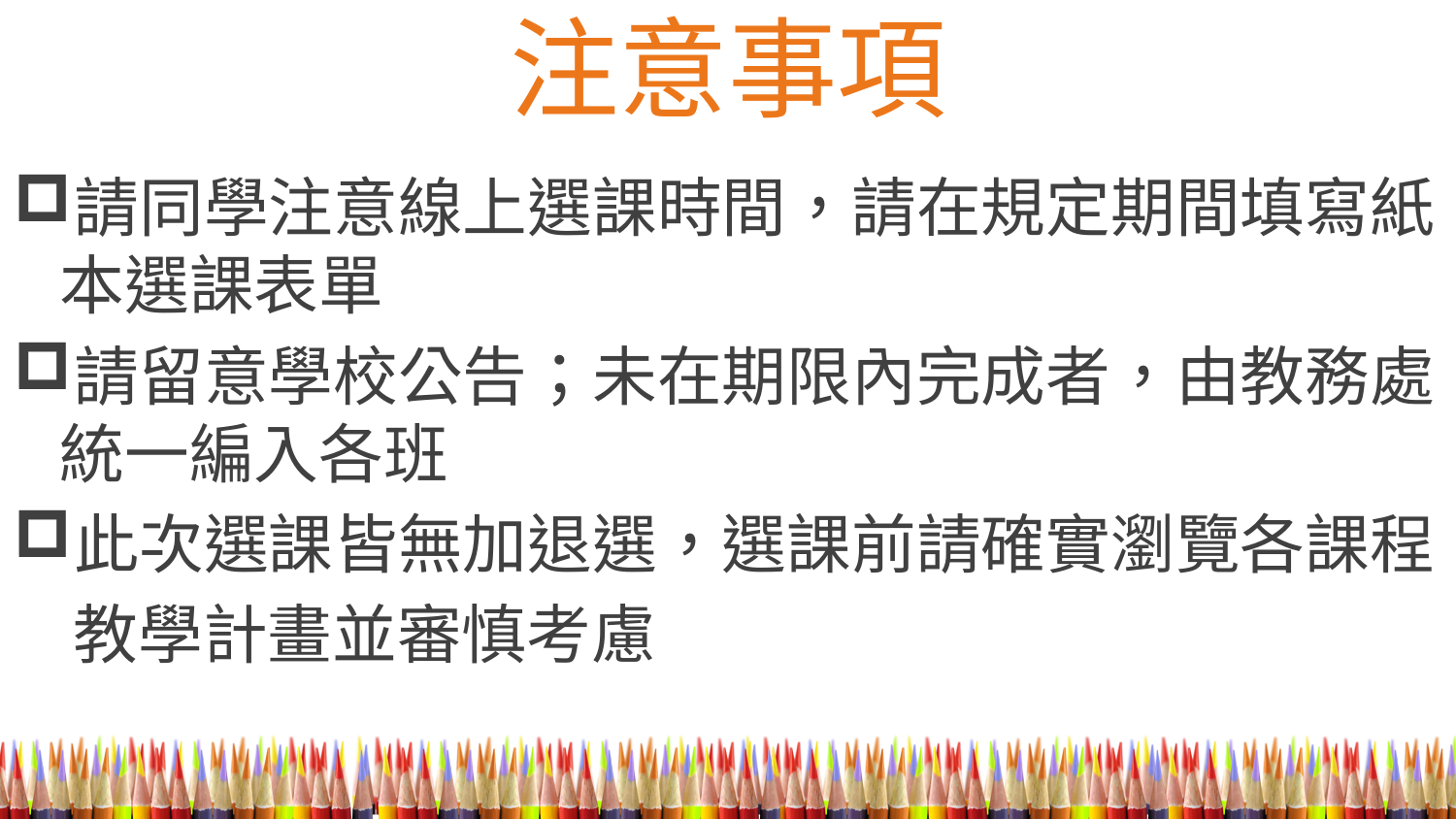

注意事項

請同學注意線上選課時間，請在規定期間填寫紙本選課表單
請留意學校公告；未在期限內完成者，由教務處統一編入各班
此次選課皆無加退選，選課前請確實瀏覽各課程
   教學計畫並審慎考慮